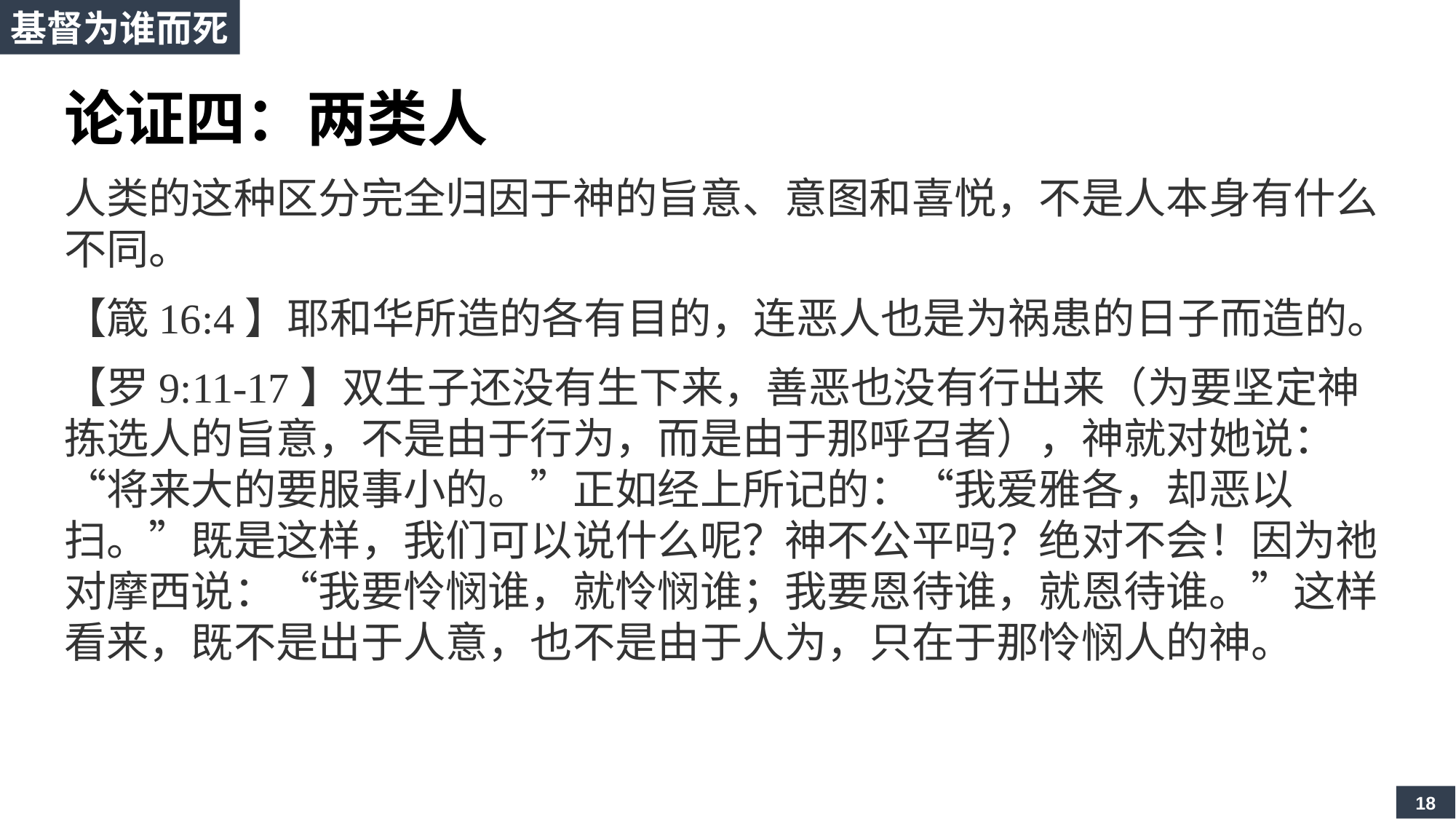

基督为谁而死
论证四：两类人
人类的这种区分完全归因于神的旨意、意图和喜悦，不是人本身有什么不同。
【箴16:4】耶和华所造的各有目的，连恶人也是为祸患的日子而造的。
【罗9:11-17】双生子还没有生下来，善恶也没有行出来（为要坚定神拣选人的旨意，不是由于行为，而是由于那呼召者），神就对她说：“将来大的要服事小的。”正如经上所记的：“我爱雅各，却恶以扫。”既是这样，我们可以说什么呢？神不公平吗？绝对不会！因为祂对摩西说：“我要怜悯谁，就怜悯谁；我要恩待谁，就恩待谁。”这样看来，既不是出于人意，也不是由于人为，只在于那怜悯人的神。
18